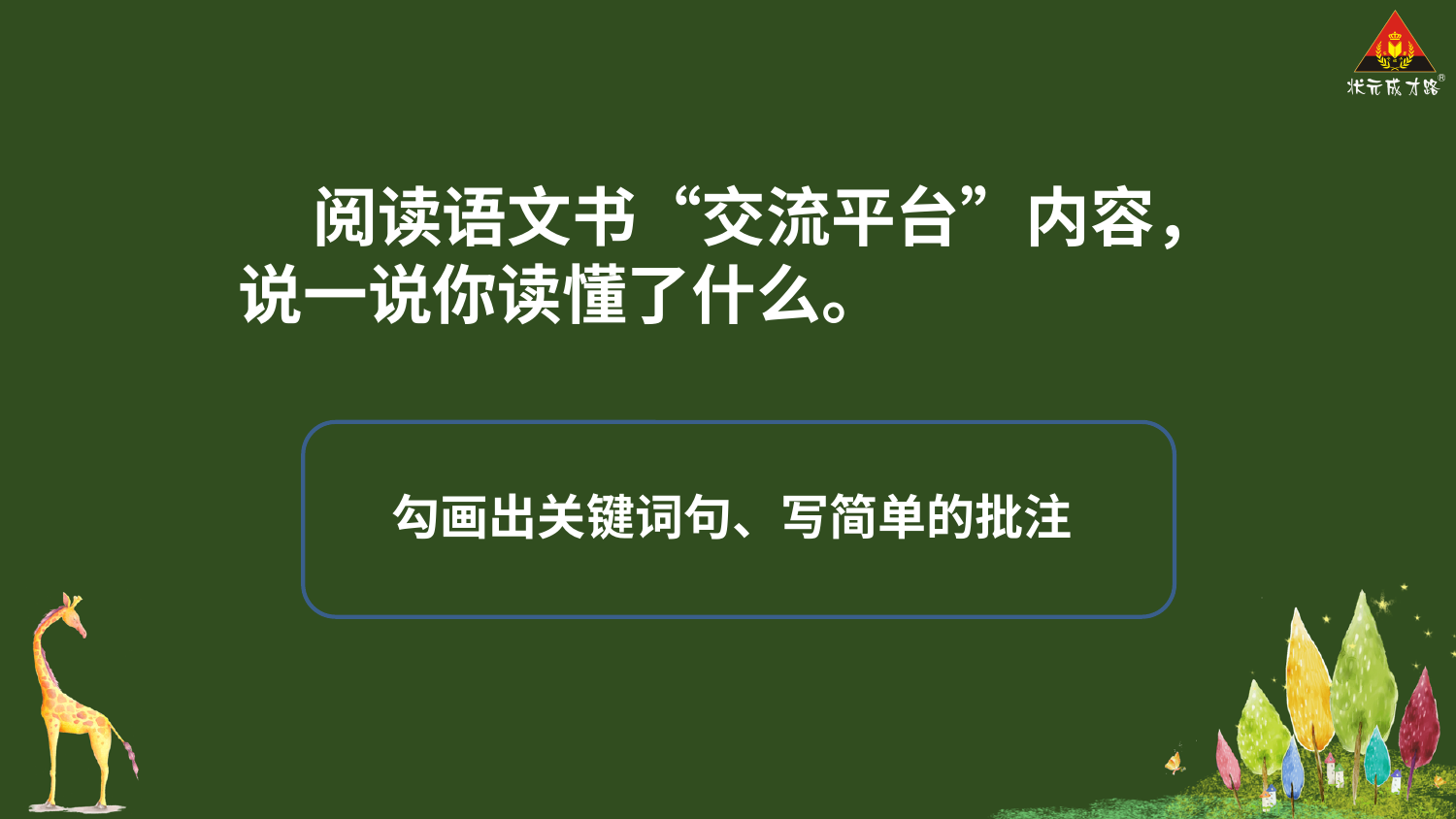

阅读语文书“交流平台”内容，说一说你读懂了什么。

勾画出关键词句、写简单的批注